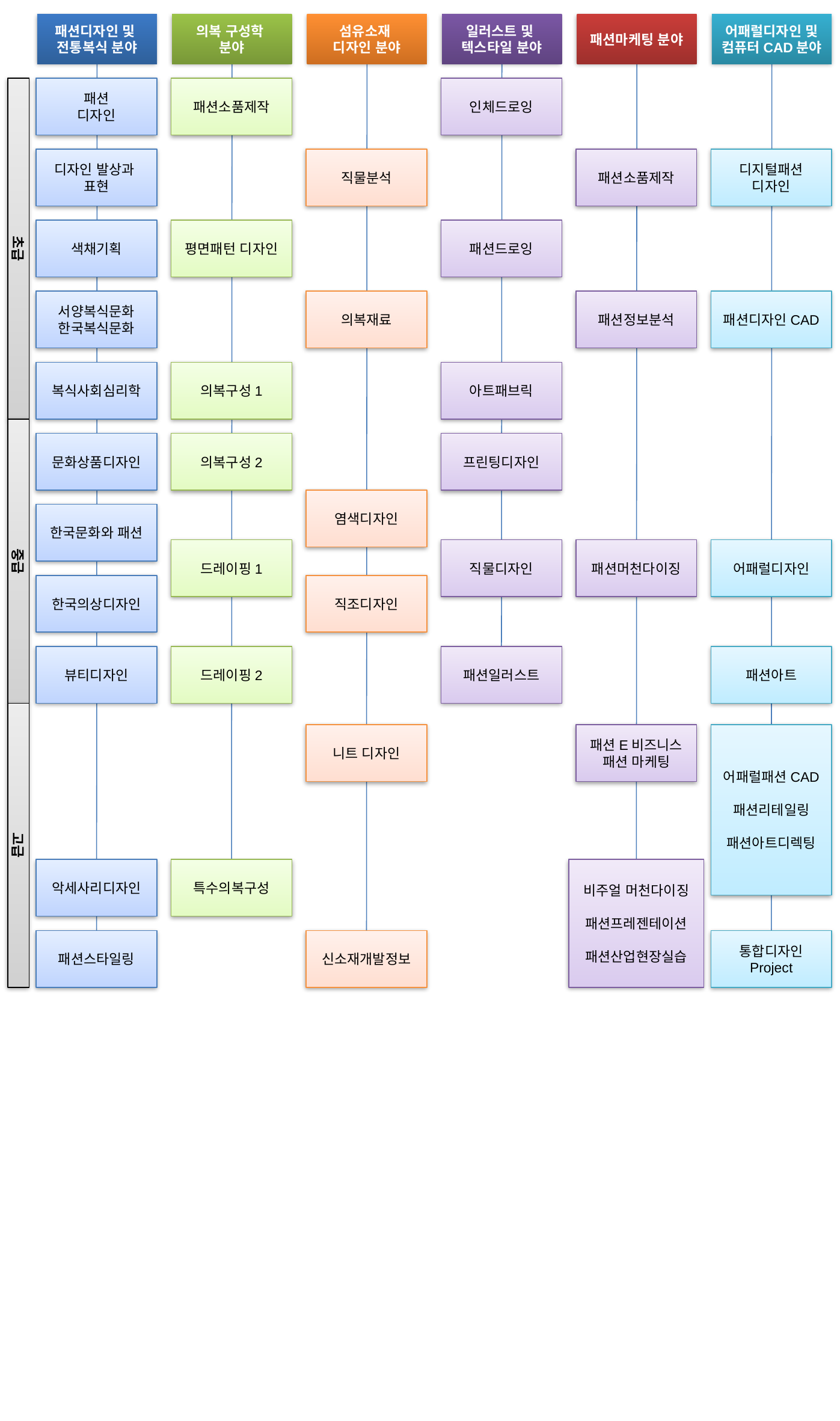

의복 구성학
분야
섬유소재
디자인 분야
일러스트 및
텍스타일 분야
패션마케팅 분야
어패럴디자인 및
컴퓨터CAD분야
패션디자인 및
전통복식 분야
초급
패션
디자인
패션소품제작
인체드로잉
디자인 발상과
표현
직물분석
패션소품제작
디지털패션
디자인
색채기획
평면패턴 디자인
패션드로잉
서양복식문화
한국복식문화
의복재료
패션정보분석
패션디자인CAD
복식사회심리학
의복구성1
아트패브릭
중급
문화상품디자인
의복구성2
프린팅디자인
염색디자인
한국문화와 패션
드레이핑1
직물디자인
패션머천다이징
어패럴디자인
한국의상디자인
직조디자인
뷰티디자인
드레이핑2
패션일러스트
패션아트
고급
니트 디자인
패션E비즈니스
패션 마케팅
어패럴패션CAD

패션리테일링

패션아트디렉팅
악세사리디자인
특수의복구성
비주얼 머천다이징

패션프레젠테이션

패션산업현장실습
패션스타일링
신소재개발정보
통합디자인
Project